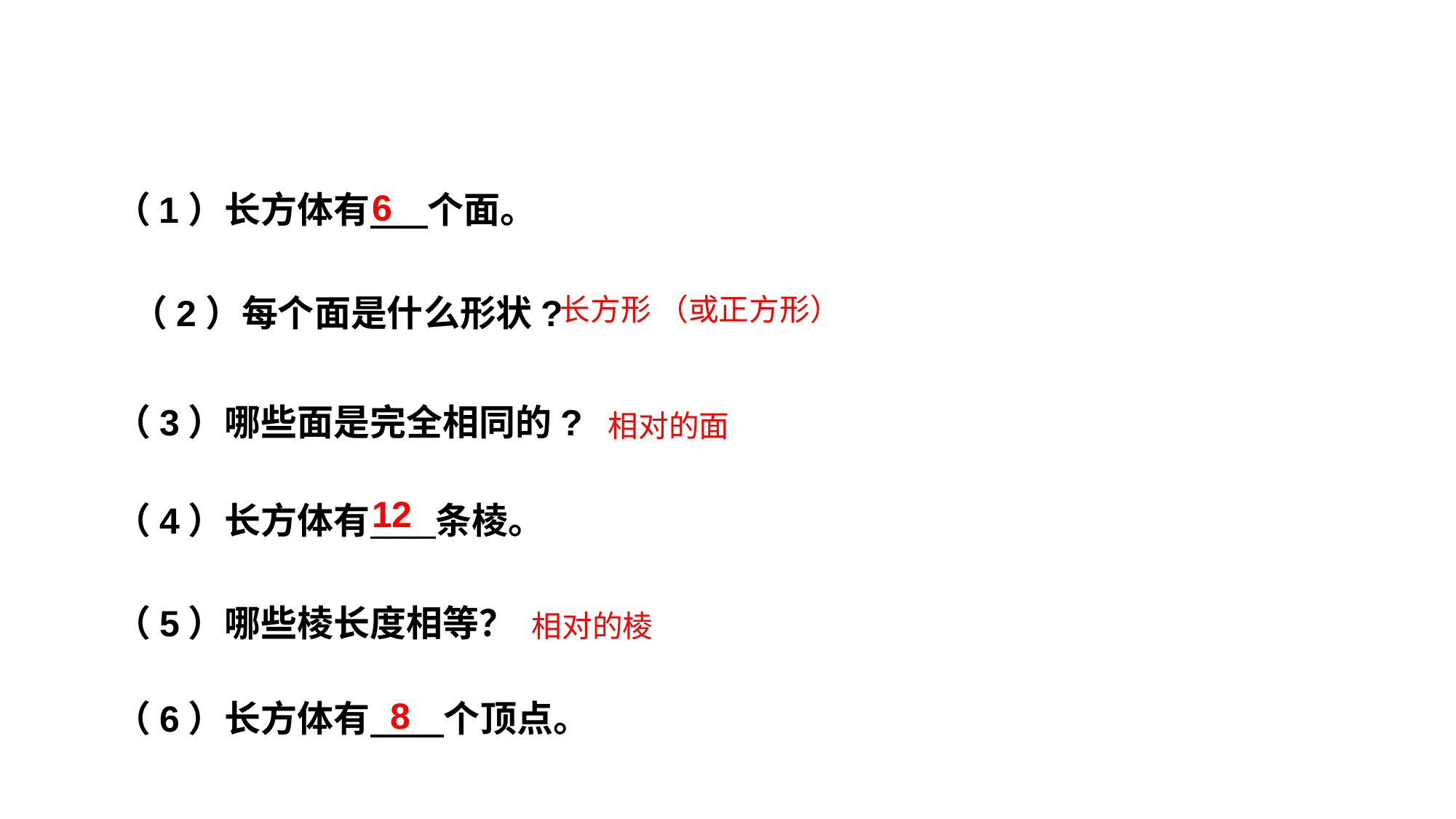

探索新知
6
（1）长方体有       个面。
长方形
（或正方形）
 （2）每个面是什么形状?
（3）哪些面是完全相同的?
相对的面
12
（4）长方体有        条棱。
（5）哪些棱长度相等？
相对的棱
8
（6）长方体有         个顶点。